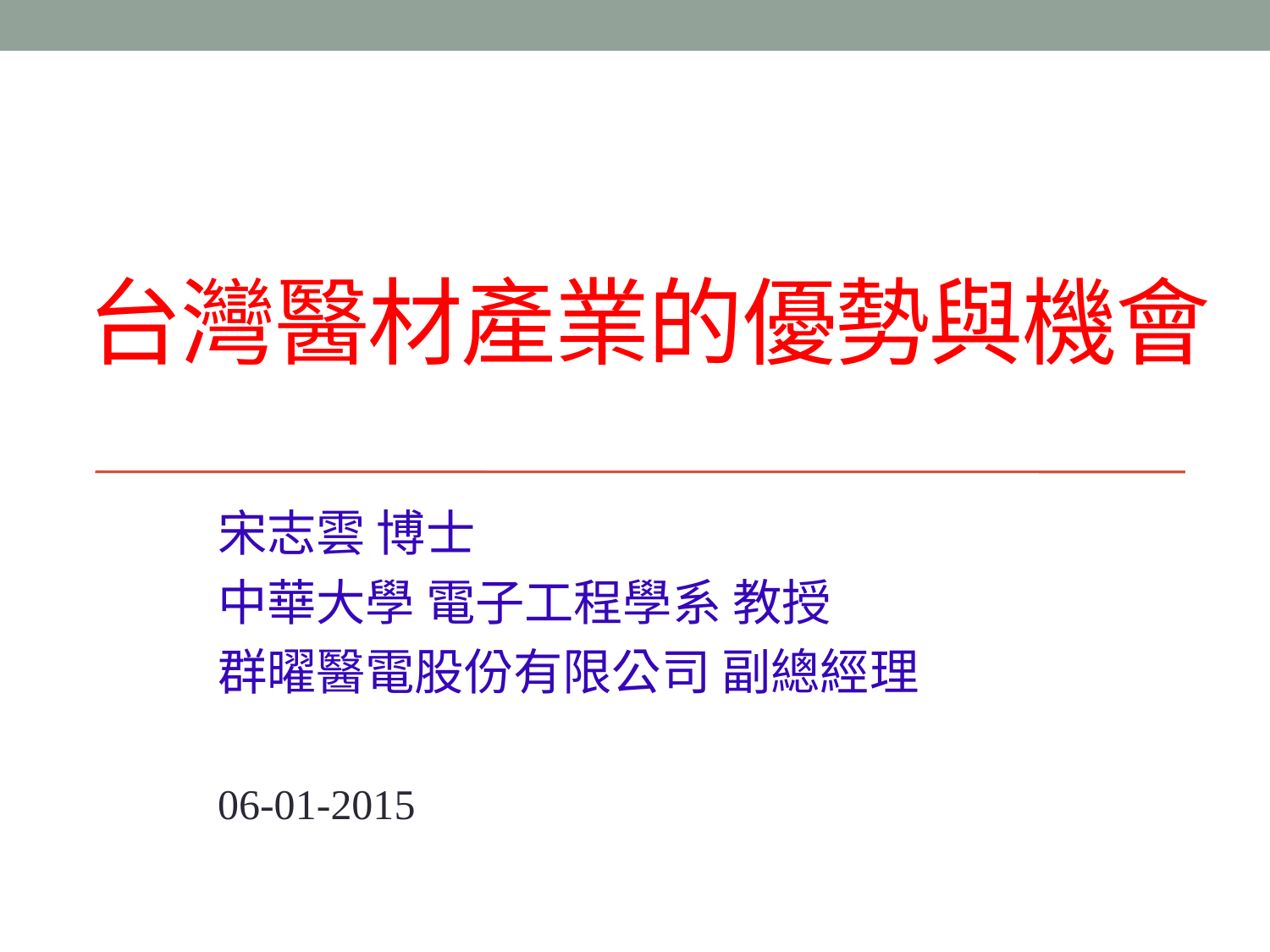

# 台灣醫材產業的優勢與機會
宋志雲 博士
中華大學 電子工程學系 教授
群曜醫電股份有限公司 副總經理

06-01-2015